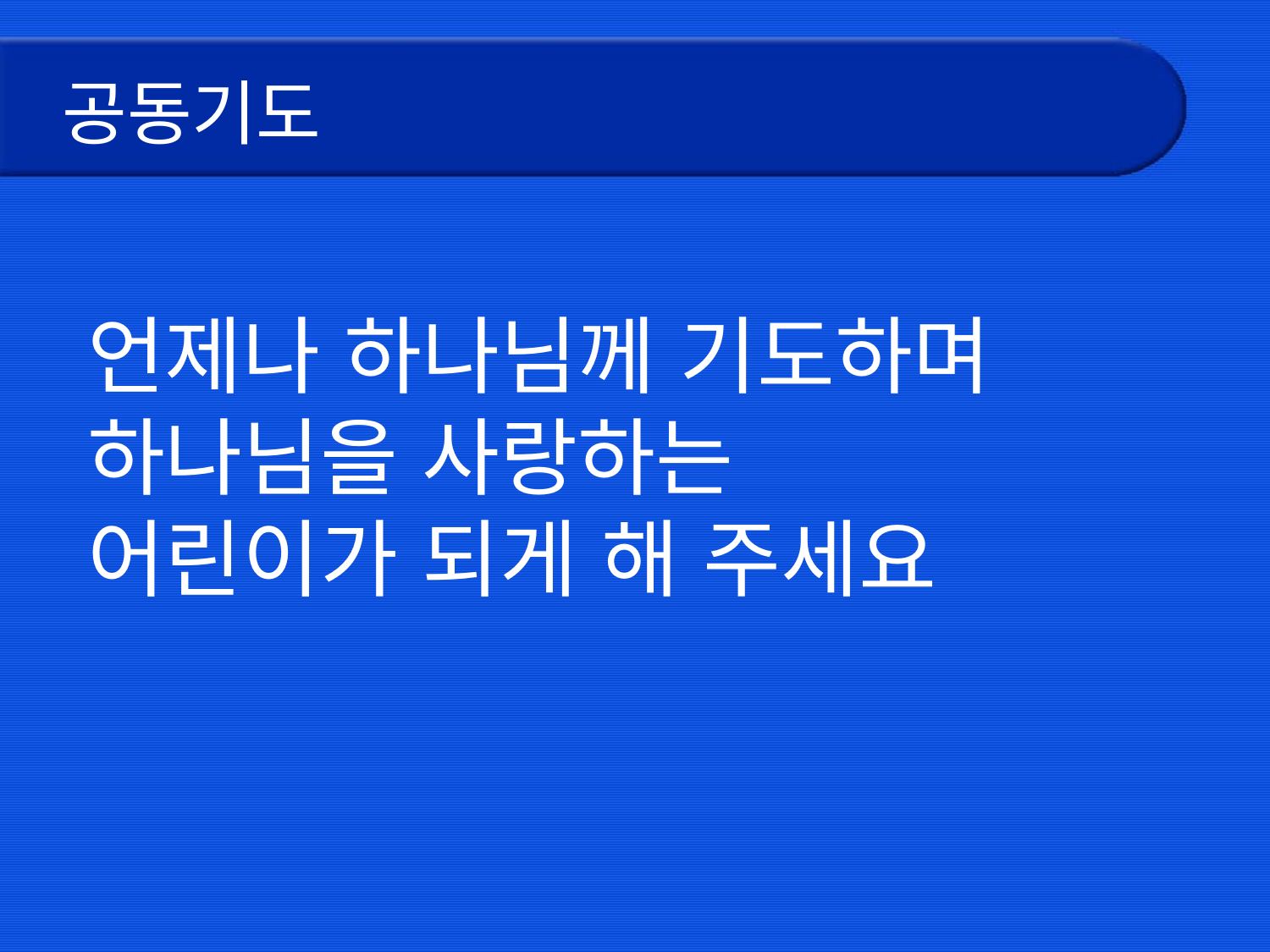

# 공동기도

언제나 하나님께 기도하며
하나님을 사랑하는
어린이가 되게 해 주세요